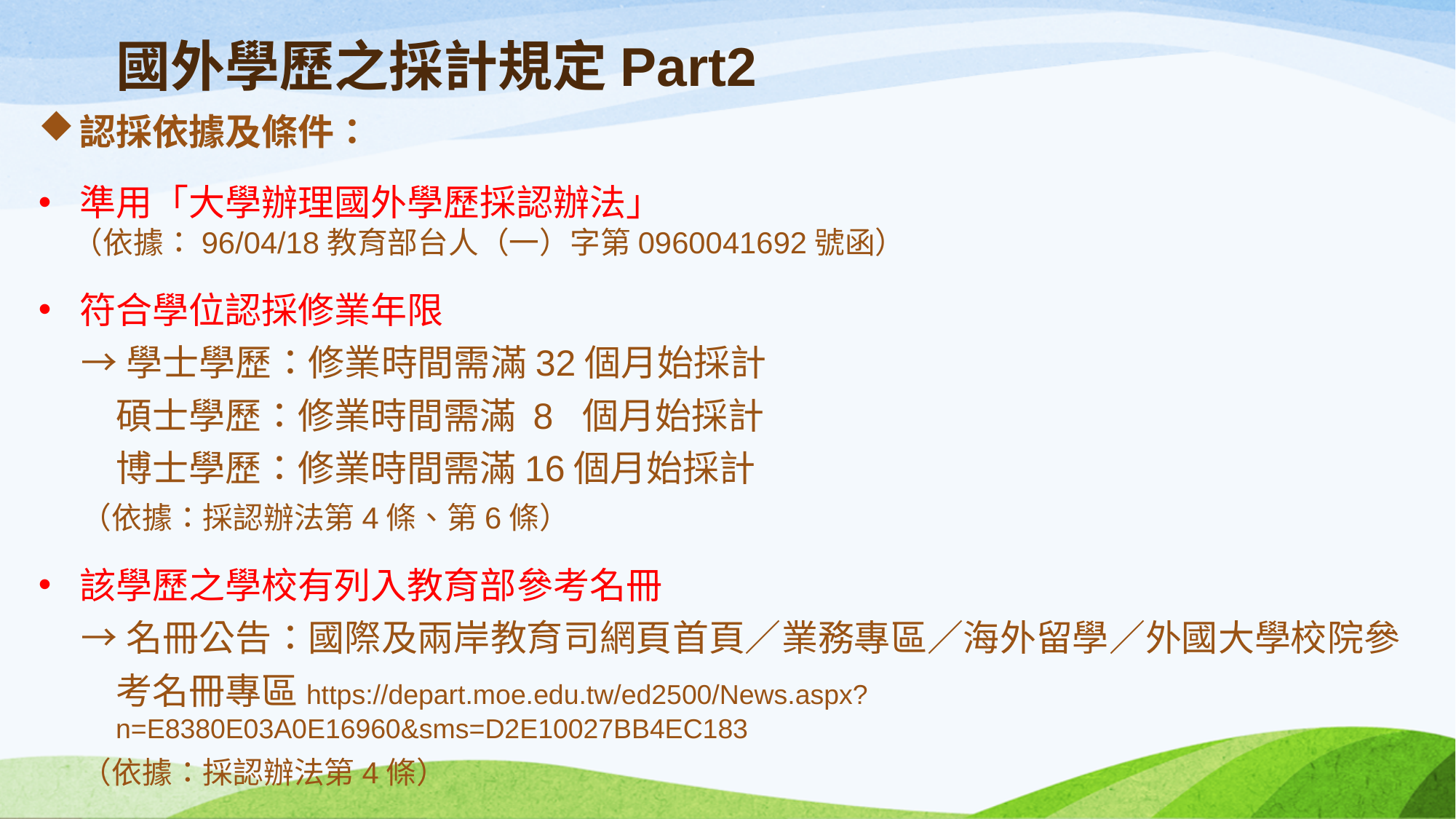

# 國外學歷之採計規定Part2
認採依據及條件：
準用「大學辦理國外學歷採認辦法」
    （依據：96/04/18教育部台人（一）字第0960041692號函）
符合學位認採修業年限
→學士學歷：修業時間需滿32個月始採計
碩士學歷：修業時間需滿 8  個月始採計
博士學歷：修業時間需滿16個月始採計
（依據：採認辦法第4條、第6條）
該學歷之學校有列入教育部參考名冊
→名冊公告：國際及兩岸教育司網頁首頁／業務專區／海外留學／外國大學校院參
考名冊專區https://depart.moe.edu.tw/ed2500/News.aspx?n=E8380E03A0E16960&sms=D2E10027BB4EC183
（依據：採認辦法第4條）